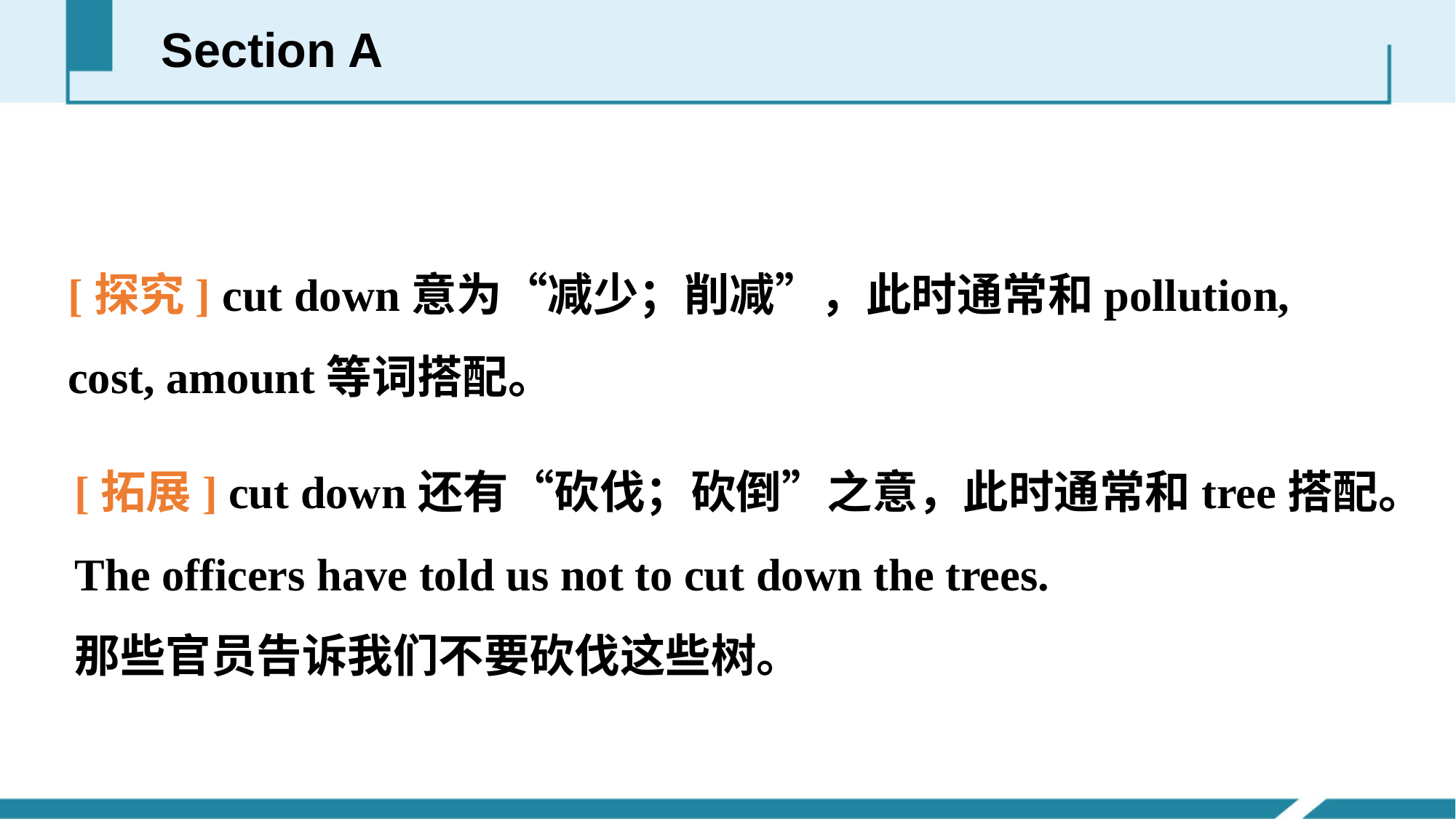

Section A
[探究] cut down意为“减少；削减”，此时通常和pollution, cost, amount等词搭配。
[拓展] cut down还有“砍伐；砍倒”之意，此时通常和tree搭配。
The officers have told us not to cut down the trees.
那些官员告诉我们不要砍伐这些树。